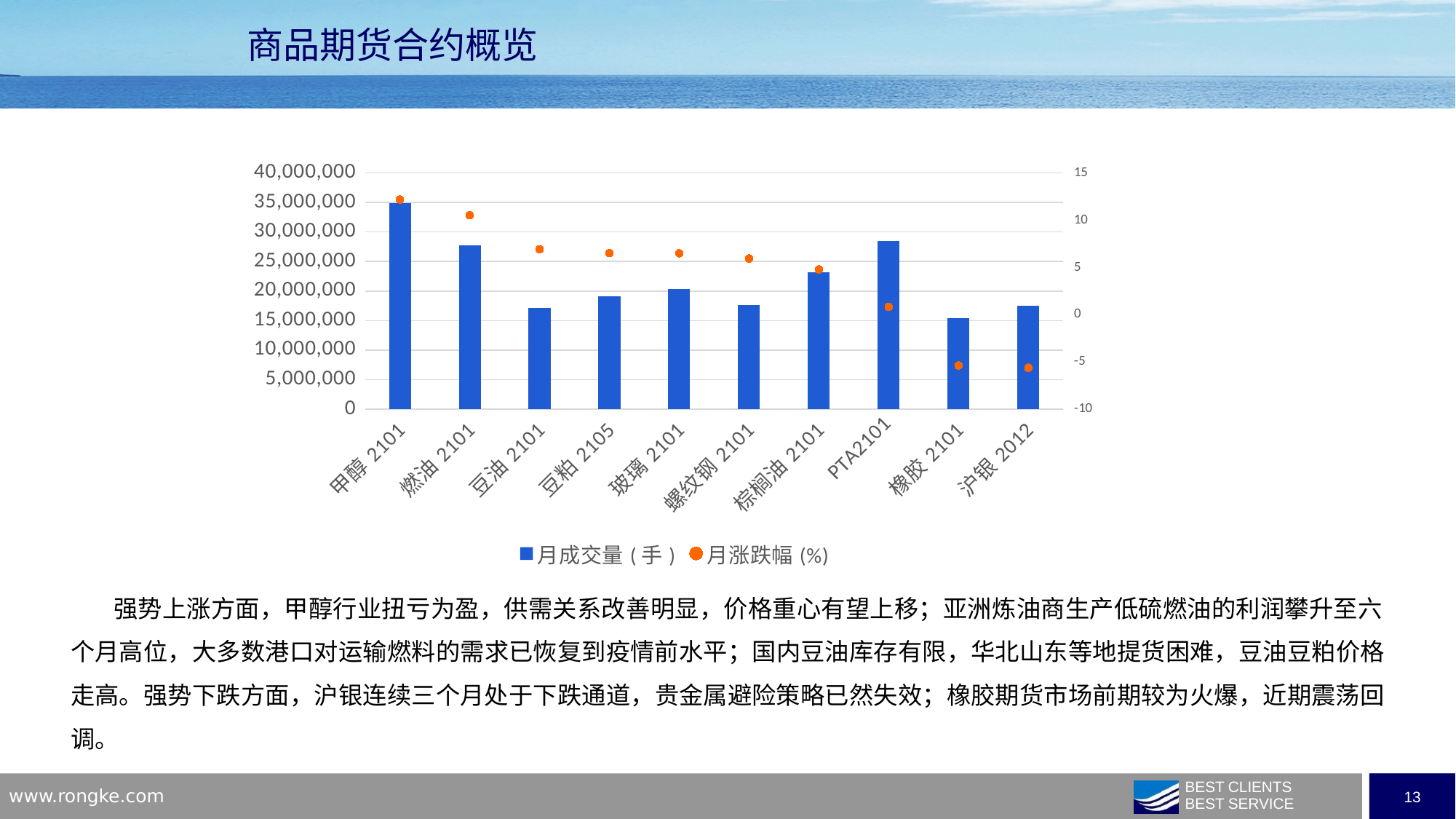

商品期货合约概览

### Chart

| Category | 月成交量(手) | 月涨跌幅(%) |
|---|---|---|
| 甲醇2101 | 34880714.0 | 12.1855 |
| 燃油2101 | 27686740.0 | 10.5201 |
| 豆油2101 | 17164934.0 | 6.9195 |
| 豆粕2105 | 19083634.0 | 6.5174 |
| 玻璃2101 | 20373596.0 | 6.4928 |
| 螺纹钢2101 | 17573877.0 | 5.9398 |
| 棕榈油2101 | 23232244.0 | 4.7845 |
| PTA2101 | 28452397.0 | 0.8269 |
| 橡胶2101 | 15395302.0 | -5.3716 |
| 沪银2012 | 17462169.0 | -5.6143 |
强势上涨方面，甲醇行业扭亏为盈，供需关系改善明显，价格重心有望上移；亚洲炼油商生产低硫燃油的利润攀升至六个月高位，大多数港口对运输燃料的需求已恢复到疫情前水平；国内豆油库存有限，华北山东等地提货困难，豆油豆粕价格走高。强势下跌方面，沪银连续三个月处于下跌通道，贵金属避险策略已然失效；橡胶期货市场前期较为火爆，近期震荡回调。